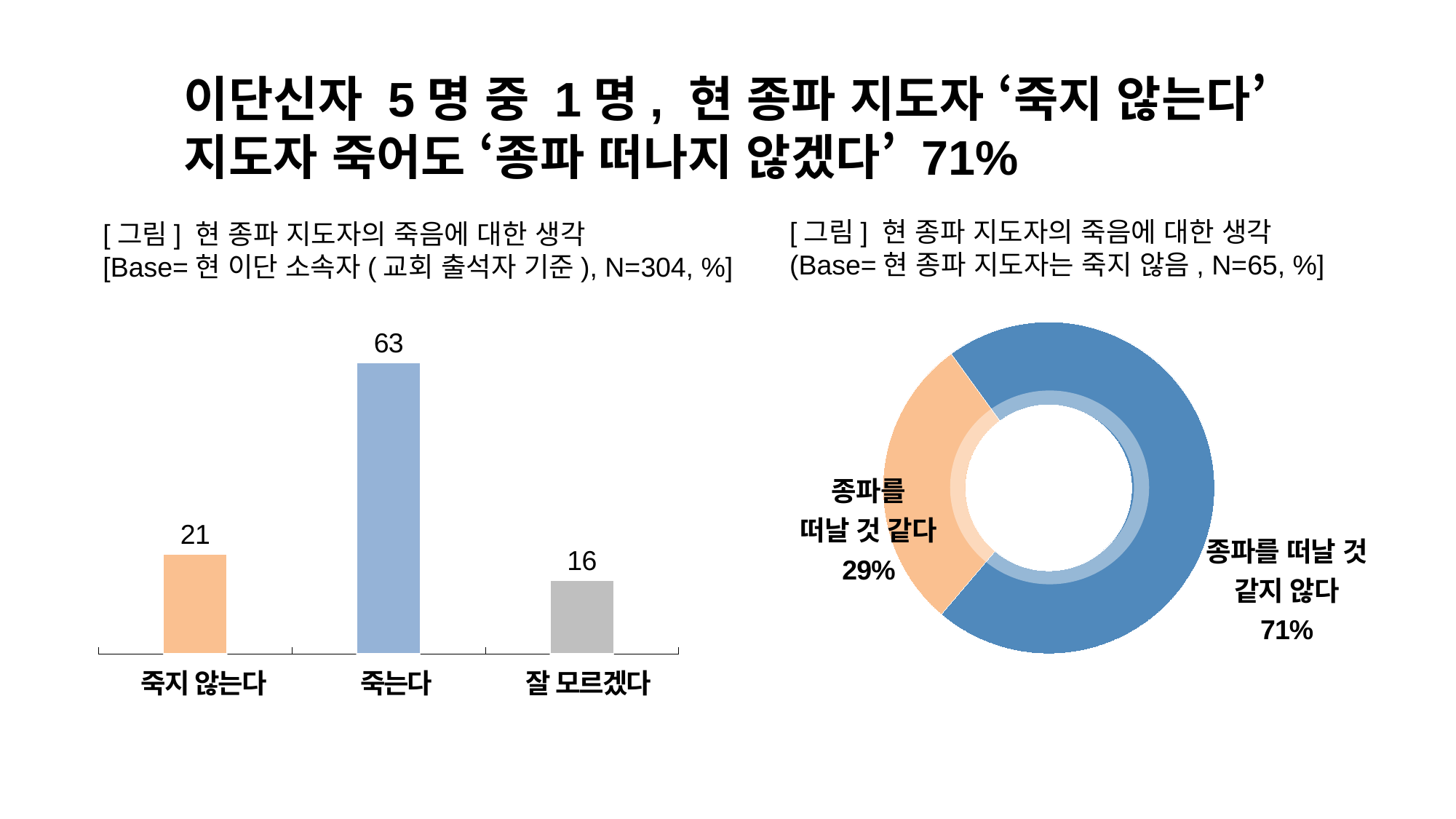

이단신자 5명 중 1명, 현 종파 지도자 ‘죽지 않는다’
지도자 죽어도 ‘종파 떠나지 않겠다’ 71%
[그림] 현 종파 지도자의 죽음에 대한 생각
(Base=현 종파 지도자는 죽지 않음, N=65, %]
[그림] 현 종파 지도자의 죽음에 대한 생각
[Base=현 이단 소속자(교회 출석자 기준), N=304, %]

### Chart

| Category | 개신교인 |
|---|---|

### Chart

| Category | 열1 |
|---|---|
| 지금처럼 계속 하고 싶다 | 71.21212121212122 |
| 지금보다 더 하고 싶다 | 28.78787878787879 |
종파를
떠날 것 같다
29%
종파를 떠날 것
같지 않다
71%
| 죽지 않는다 | 죽는다 | 잘 모르겠다 |
| --- | --- | --- |